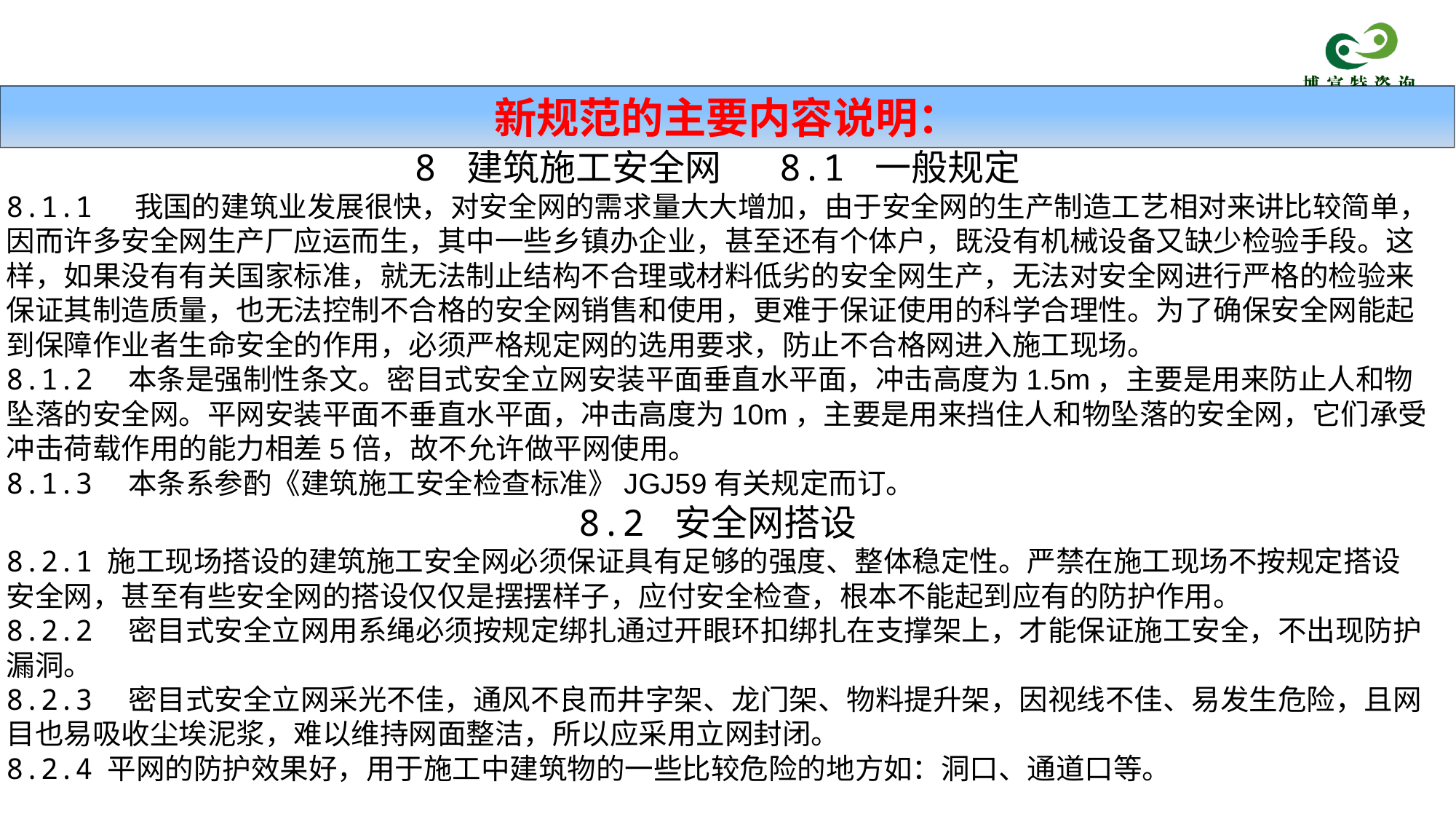

新规范的主要内容说明：
8 建筑施工安全网      8.1 一般规定
8.1.1　 我国的建筑业发展很快，对安全网的需求量大大增加，由于安全网的生产制造工艺相对来讲比较简单，因而许多安全网生产厂应运而生，其中一些乡镇办企业，甚至还有个体户，既没有机械设备又缺少检验手段。这样，如果没有有关国家标准，就无法制止结构不合理或材料低劣的安全网生产，无法对安全网进行严格的检验来保证其制造质量，也无法控制不合格的安全网销售和使用，更难于保证使用的科学合理性。为了确保安全网能起到保障作业者生命安全的作用，必须严格规定网的选用要求，防止不合格网进入施工现场。
8.1.2　本条是强制性条文。密目式安全立网安装平面垂直水平面，冲击高度为1.5m，主要是用来防止人和物坠落的安全网。平网安装平面不垂直水平面，冲击高度为10m，主要是用来挡住人和物坠落的安全网，它们承受冲击荷载作用的能力相差5倍，故不允许做平网使用。
8.1.3　本条系参酌《建筑施工安全检查标准》JGJ59有关规定而订。
8.2 安全网搭设
8.2.1 施工现场搭设的建筑施工安全网必须保证具有足够的强度、整体稳定性。严禁在施工现场不按规定搭设安全网，甚至有些安全网的搭设仅仅是摆摆样子，应付安全检查，根本不能起到应有的防护作用。
8.2.2　密目式安全立网用系绳必须按规定绑扎通过开眼环扣绑扎在支撑架上，才能保证施工安全，不出现防护漏洞。
8.2.3　密目式安全立网采光不佳，通风不良而井字架、龙门架、物料提升架，因视线不佳、易发生危险，且网目也易吸收尘埃泥浆，难以维持网面整洁，所以应采用立网封闭。
8.2.4 平网的防护效果好，用于施工中建筑物的一些比较危险的地方如：洞口、通道口等。